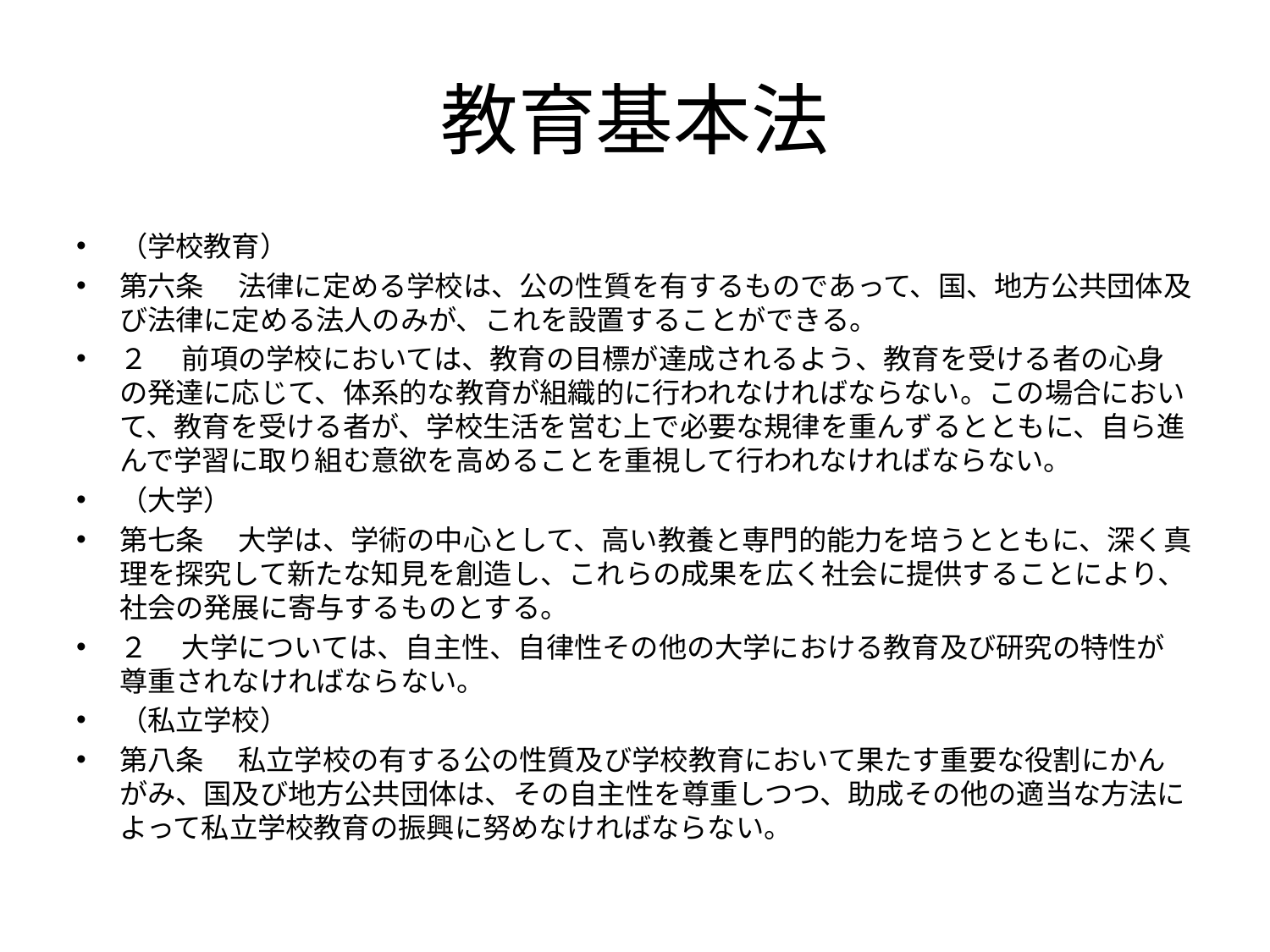

# 教育基本法
（学校教育）
第六条 　法律に定める学校は、公の性質を有するものであって、国、地方公共団体及び法律に定める法人のみが、これを設置することができる。
２ 　前項の学校においては、教育の目標が達成されるよう、教育を受ける者の心身の発達に応じて、体系的な教育が組織的に行われなければならない。この場合において、教育を受ける者が、学校生活を営む上で必要な規律を重んずるとともに、自ら進んで学習に取り組む意欲を高めることを重視して行われなければならない。
（大学）
第七条 　大学は、学術の中心として、高い教養と専門的能力を培うとともに、深く真理を探究して新たな知見を創造し、これらの成果を広く社会に提供することにより、社会の発展に寄与するものとする。
２ 　大学については、自主性、自律性その他の大学における教育及び研究の特性が尊重されなければならない。
（私立学校）
第八条 　私立学校の有する公の性質及び学校教育において果たす重要な役割にかんがみ、国及び地方公共団体は、その自主性を尊重しつつ、助成その他の適当な方法によって私立学校教育の振興に努めなければならない。